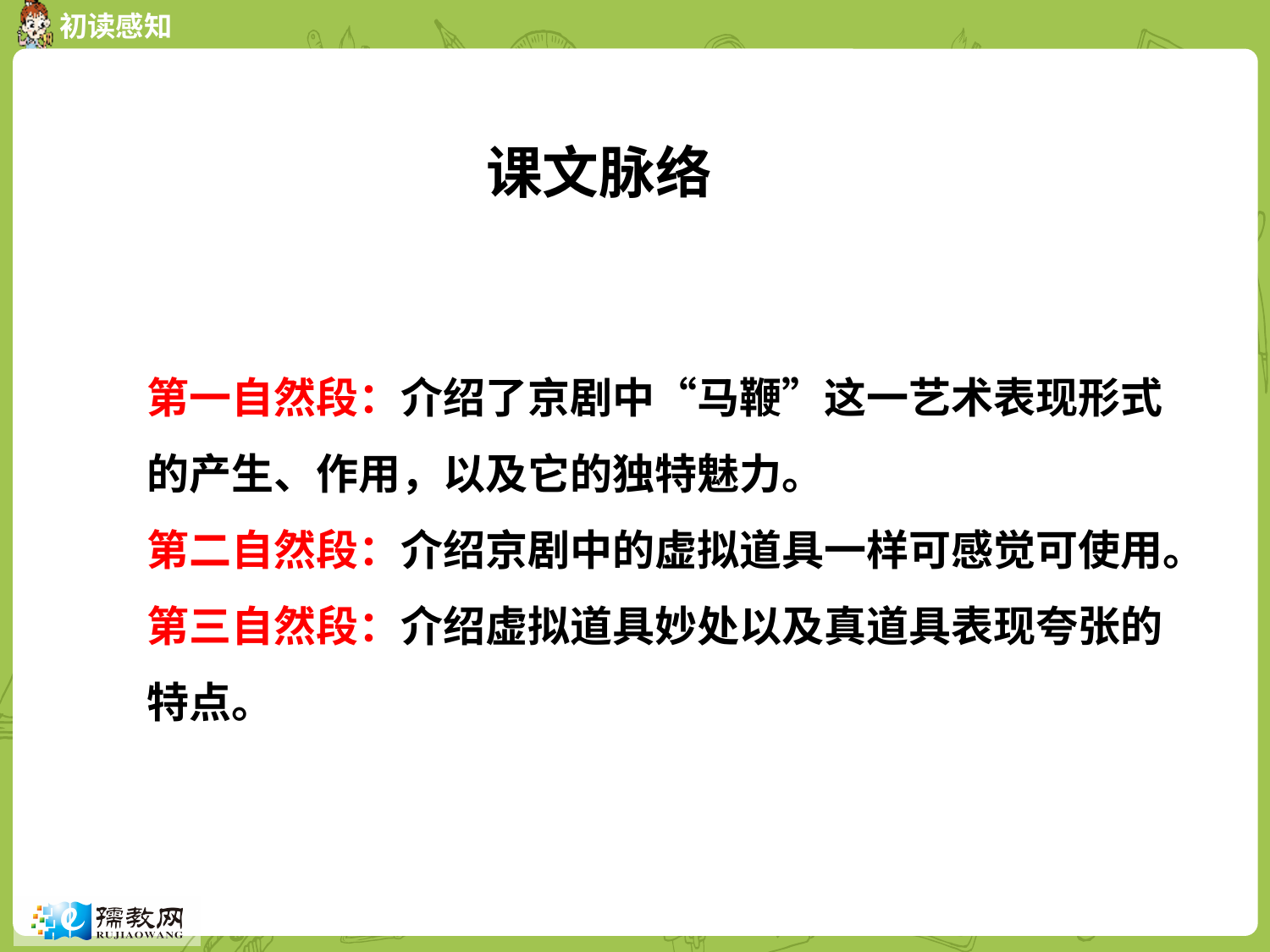

课文脉络

第一自然段：介绍了京剧中“马鞭”这一艺术表现形式的产生、作用，以及它的独特魅力。
第二自然段：介绍京剧中的虚拟道具一样可感觉可使用。
第三自然段：介绍虚拟道具妙处以及真道具表现夸张的特点。